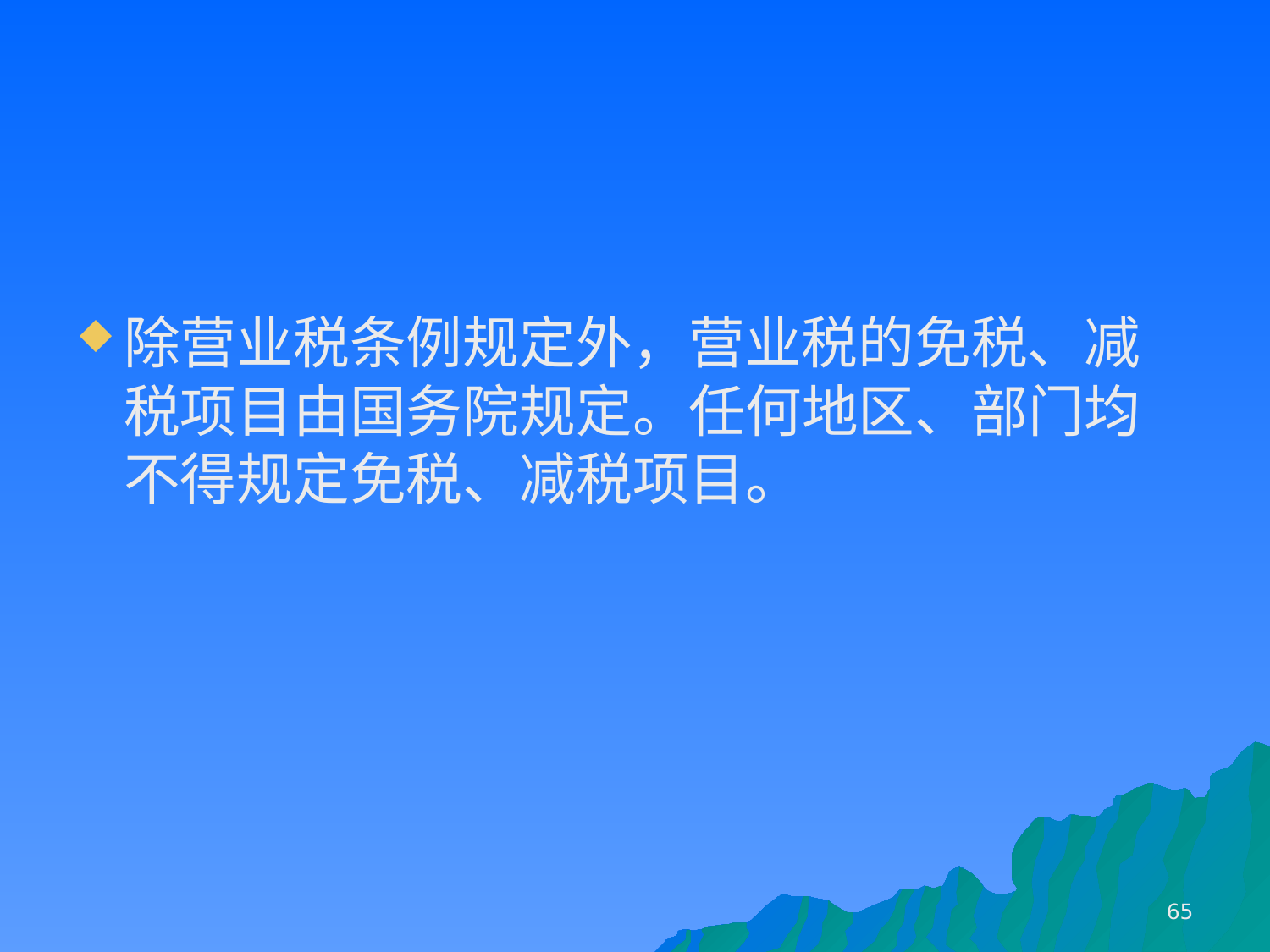

#

除营业税条例规定外，营业税的免税、减税项目由国务院规定。任何地区、部门均不得规定免税、减税项目。
65